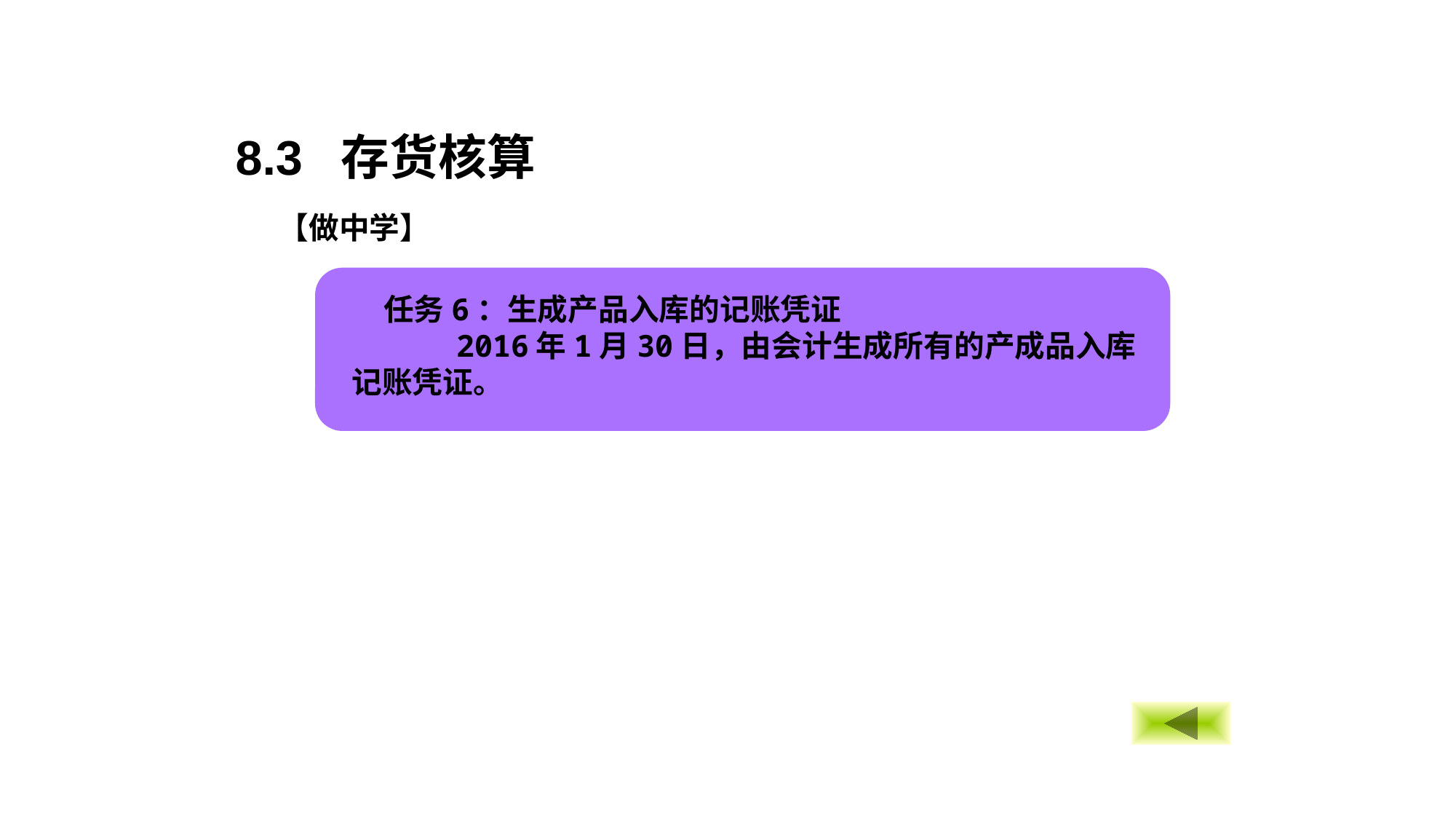

8.3  存货核算
【做中学】

任务6：生成产品入库的记账凭证
    2016年1月30日，由会计生成所有的产成品入库记账凭证。